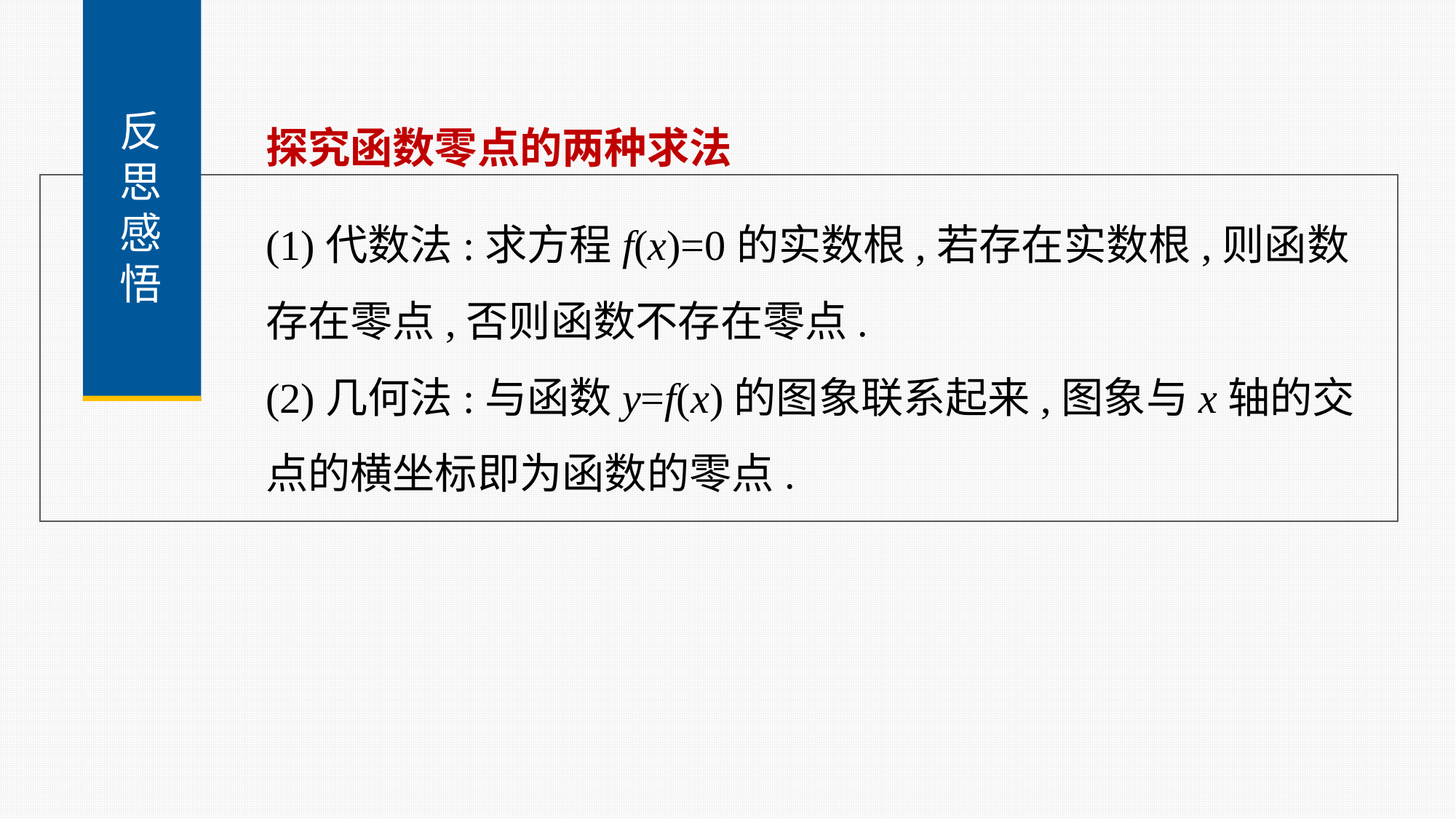

反
思
感
悟

探究函数零点的两种求法

(1)代数法:求方程f(x)=0的实数根,若存在实数根,则函数存在零点,否则函数不存在零点.
(2)几何法:与函数y=f(x)的图象联系起来,图象与x轴的交点的横坐标即为函数的零点.